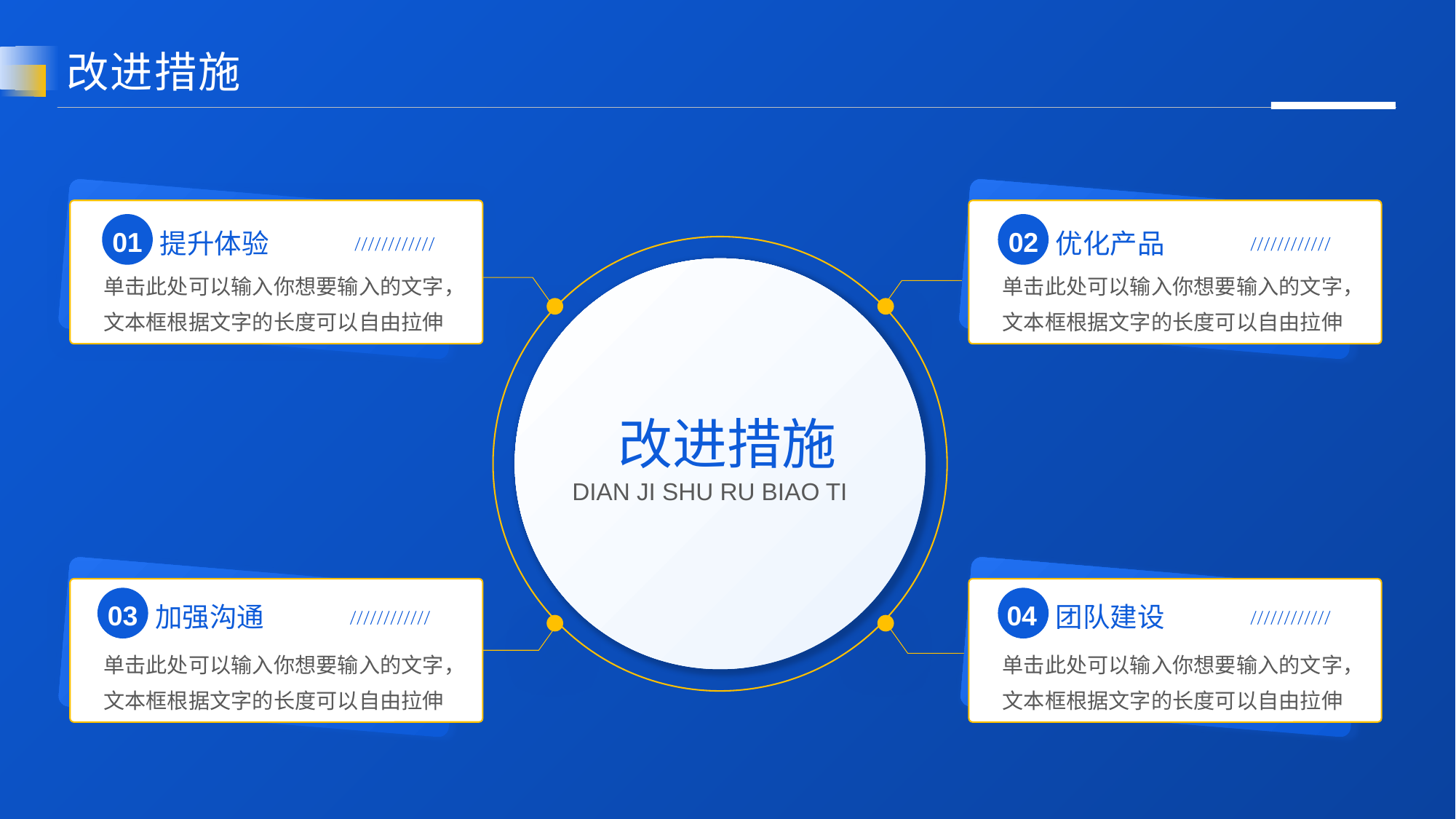

改进措施

01
提升体验

02
优化产品

单击此处可以输入你想要输入的文字，文本框根据文字的长度可以自由拉伸
单击此处可以输入你想要输入的文字，文本框根据文字的长度可以自由拉伸

改进措施
DIAN JI SHU RU BIAO TI

03
加强沟通

04
团队建设

单击此处可以输入你想要输入的文字，文本框根据文字的长度可以自由拉伸
单击此处可以输入你想要输入的文字，文本框根据文字的长度可以自由拉伸